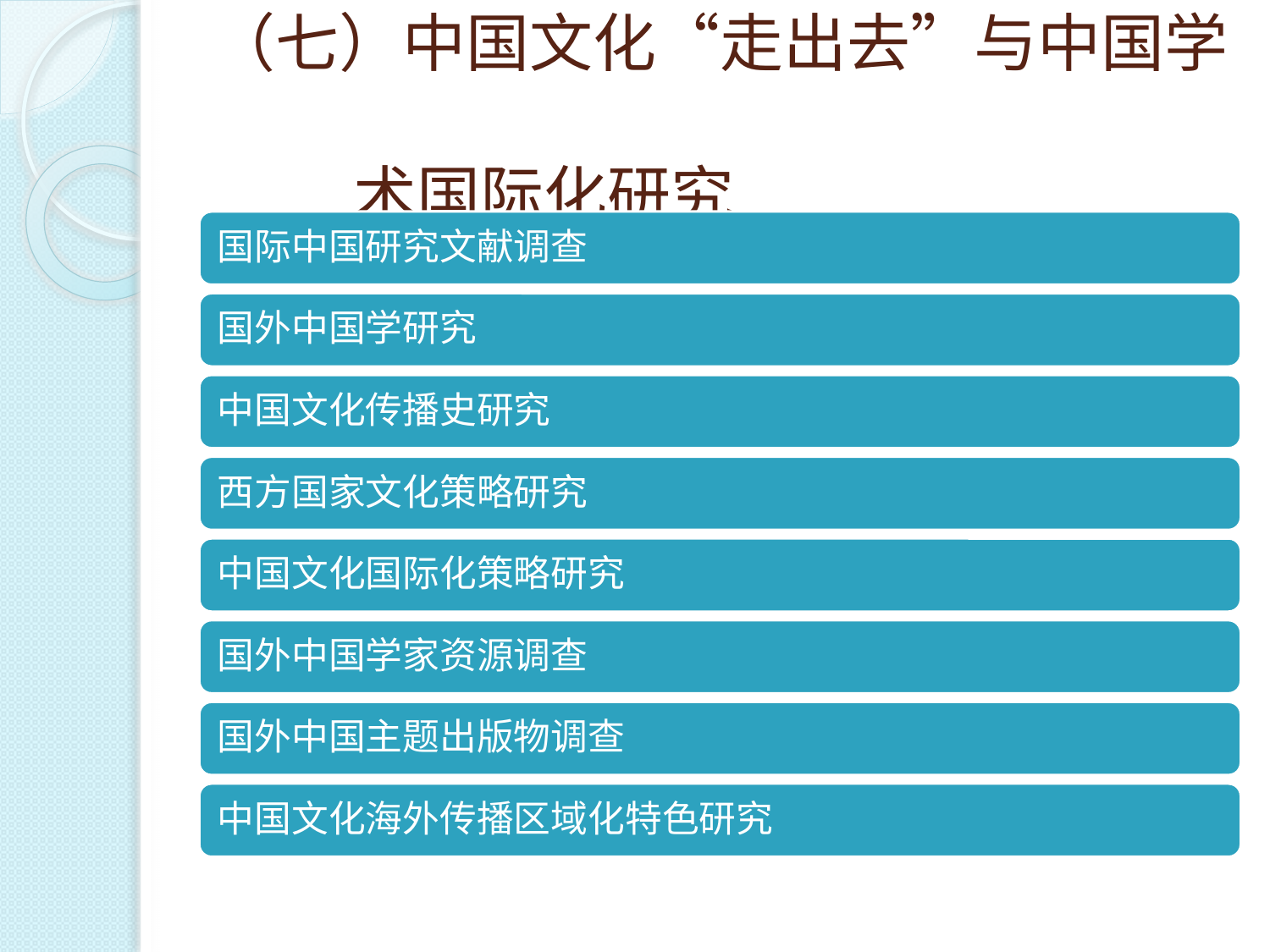

# （七）中国文化“走出去”与中国学 术国际化研究
国际中国研究文献调查
国外中国学研究
中国文化传播史研究
西方国家文化策略研究
中国文化国际化策略研究
国外中国学家资源调查
国外中国主题出版物调查
中国文化海外传播区域化特色研究